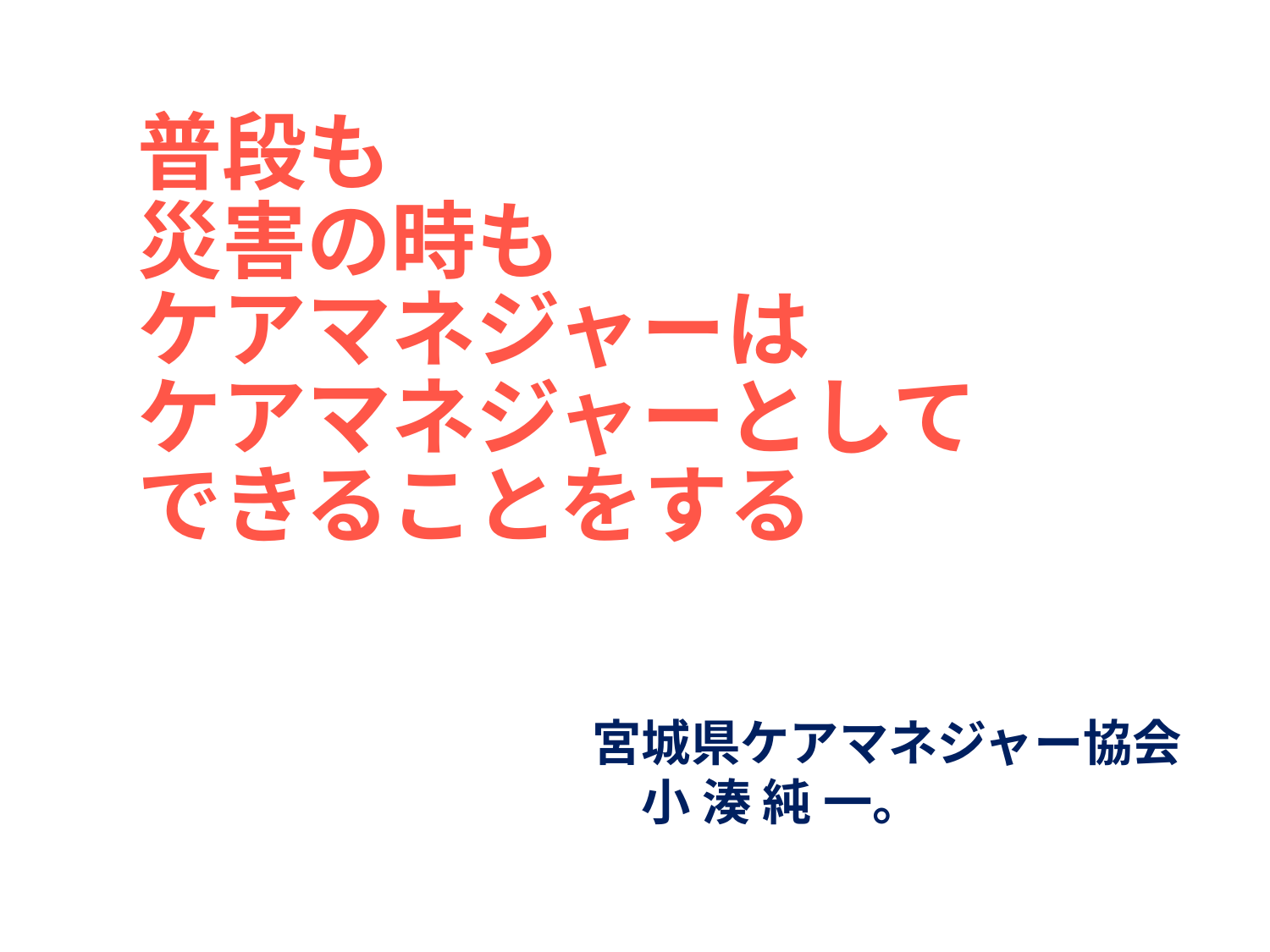

普段も
災害の時も
ケアマネジャーは
ケアマネジャーとして
できることをする
宮城県ケアマネジャー協会
　小 湊 純 一。